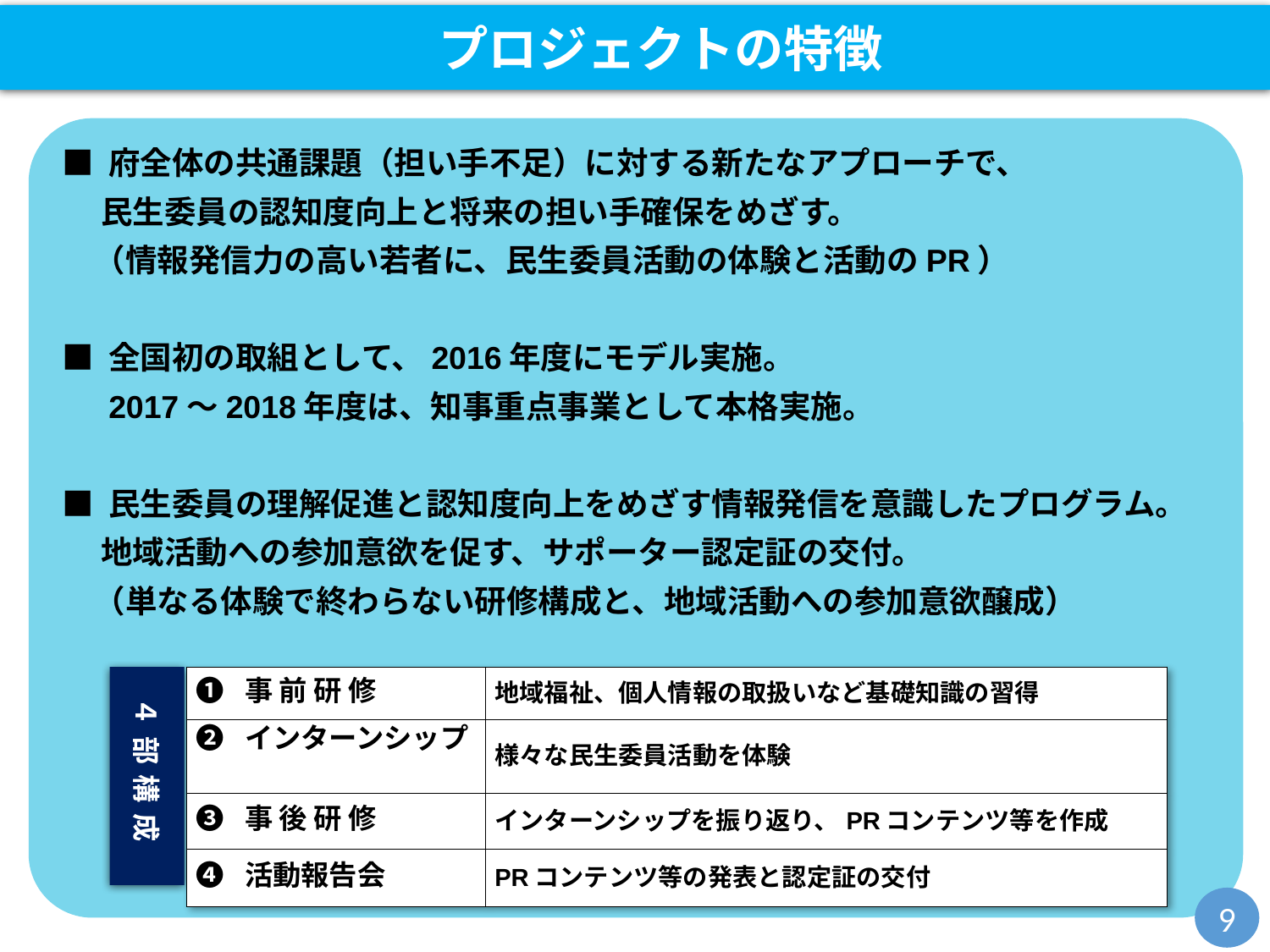

プロジェクトの特徴
■ 府全体の共通課題（担い手不足）に対する新たなアプローチで、
　 民生委員の認知度向上と将来の担い手確保をめざす。
　（情報発信力の高い若者に、民生委員活動の体験と活動のPR）

■ 全国初の取組として、2016年度にモデル実施。
　 2017～2018年度は、知事重点事業として本格実施。

■ 民生委員の理解促進と認知度向上をめざす情報発信を意識したプログラム。
　 地域活動への参加意欲を促す、サポーター認定証の交付。
　（単なる体験で終わらない研修構成と、地域活動への参加意欲醸成）
４部構成
| ❶ 事 前 研 修 | 地域福祉、個人情報の取扱いなど基礎知識の習得 |
| --- | --- |
| ❷ インターンシップ | 様々な民生委員活動を体験 |
| ❸ 事 後 研 修 | インターンシップを振り返り、PRコンテンツ等を作成 |
| ❹ 活動報告会 | PRコンテンツ等の発表と認定証の交付 |
9